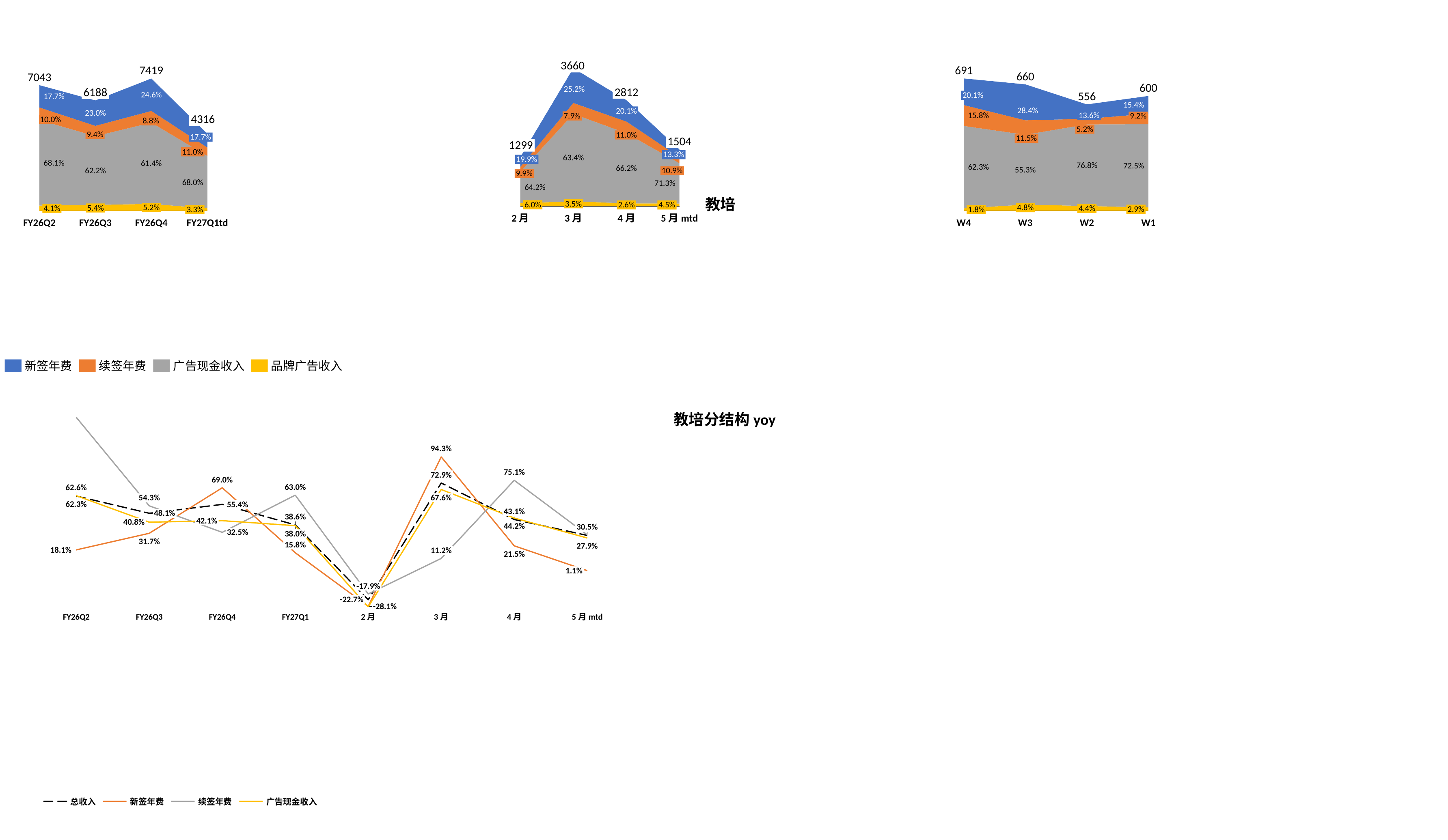

3660

### Chart

| Category |  |  |  |  |
|---|---|---|---|---|
7419
691
660
7043

### Chart

| Category |  |  |  |  |
|---|---|---|---|---|

### Chart

| Category |  |  |  |  |
|---|---|---|---|---|
600
25.2%
2812
6188
24.6%
556
20.1%
17.7%
15.4%
28.4%
20.1%
23.0%
15.8%
13.6%
7.9%
9.2%
4316
10.0%
8.8%
5.2%
9.4%
11.0%
17.7%
11.5%
1504
1299
11.0%
13.3%
63.4%
19.9%
68.1%
61.4%
76.8%
72.5%
62.3%
66.2%
55.3%
62.2%
10.9%
9.9%
68.0%
71.3%
64.2%
教培
3.5%
6.0%
2.6%
4.5%
5.2%
4.8%
5.4%
4.1%
4.4%
2.9%
3.3%
1.8%
2月
3月
4月
5月mtd
FY26Q2
FY26Q3
FY26Q4
FY27Q1td
W4
W3
W2
W1

新签年费
续签年费
广告现金收入
品牌广告收入
教培分结构yoy

### Chart

| Category |  |  |  |  |
|---|---|---|---|---|
94.3%
75.1%
72.9%
69.0%
63.0%
62.6%
67.6%
54.3%
62.3%
55.4%
43.1%
48.1%
38.6%
42.1%
40.8%
44.2%
30.5%
30.0%
32.5%
38.0%
31.7%
15.8%
27.9%
18.1%
11.2%
21.5%
1.1%
-17.9%
-22.7%
-28.1%
FY26Q2
FY26Q3
FY26Q4
FY27Q1
2月
3月
4月
5月mtd
总收入
新签年费
续签年费
广告现金收入